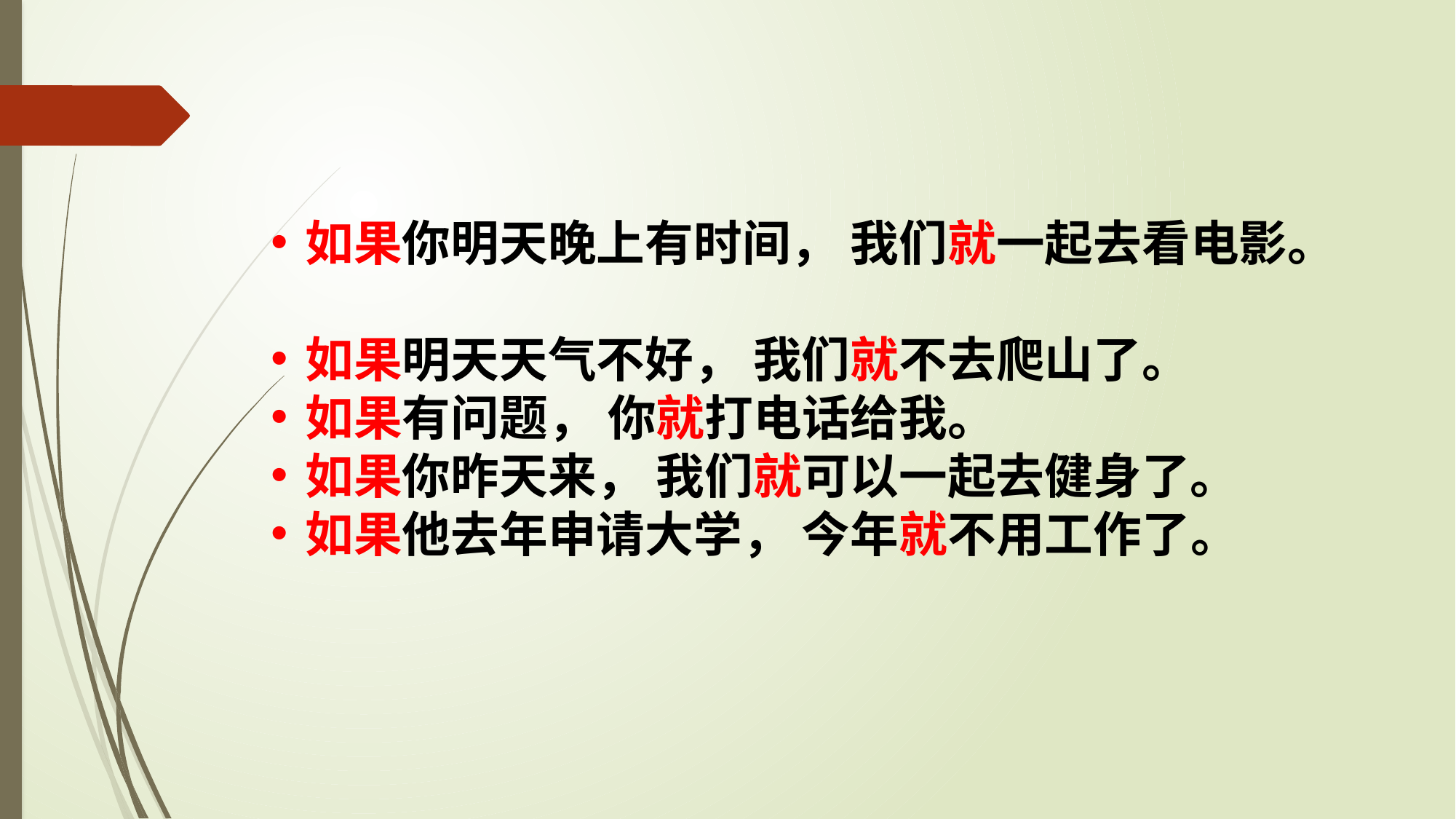

如果你明天晚上有时间， 我们就一起去看电影。
如果明天天气不好， 我们就不去爬山了。
如果有问题， 你就打电话给我。
如果你昨天来， 我们就可以一起去健身了。
如果他去年申请大学， 今年就不用工作了。